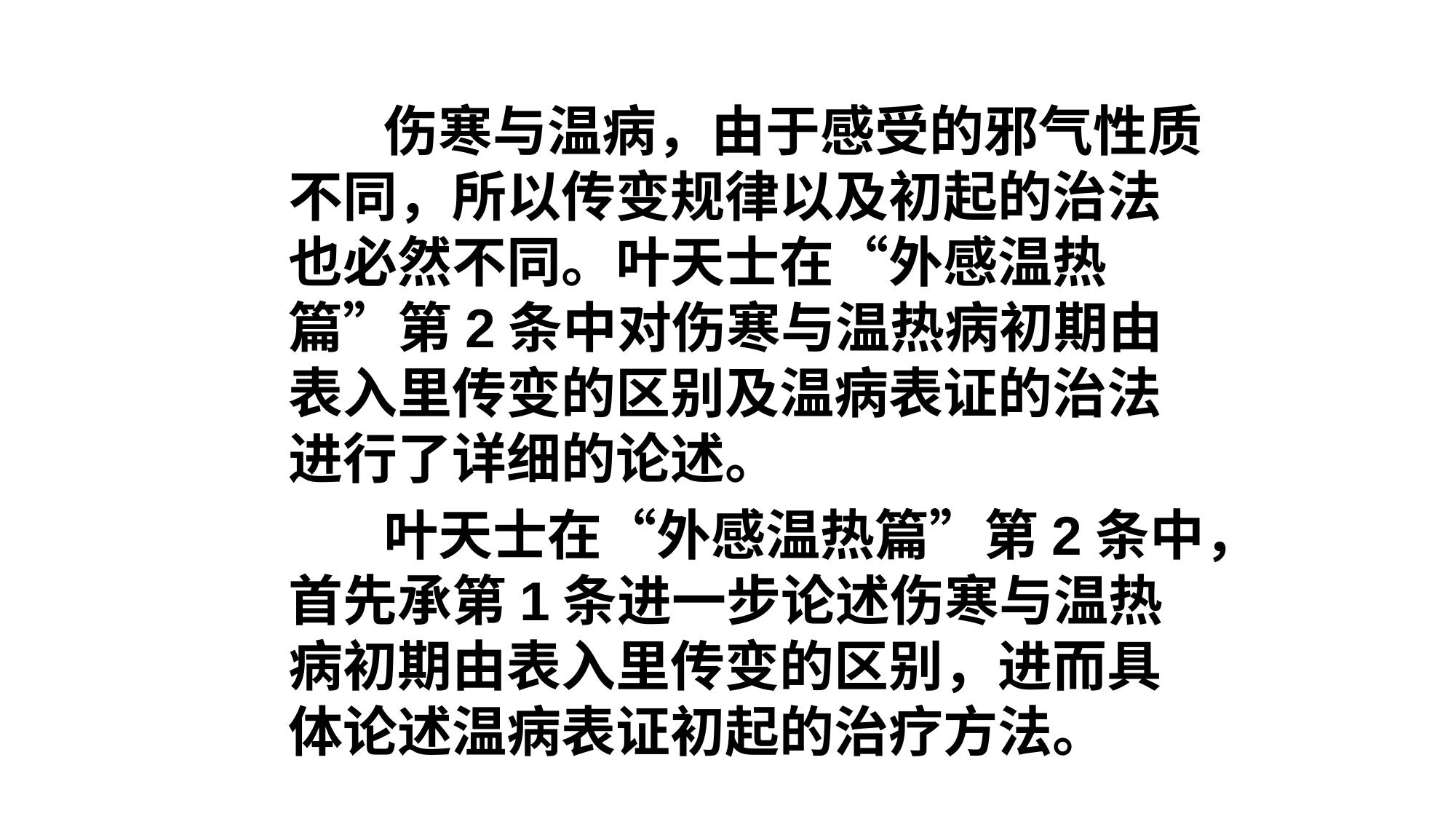

伤寒与温病，由于感受的邪气性质不同，所以传变规律以及初起的治法也必然不同。叶天士在“外感温热篇”第2条中对伤寒与温热病初期由表入里传变的区别及温病表证的治法进行了详细的论述。
          叶天士在“外感温热篇”第2条中，首先承第1条进一步论述伤寒与温热病初期由表入里传变的区别，进而具体论述温病表证初起的治疗方法。